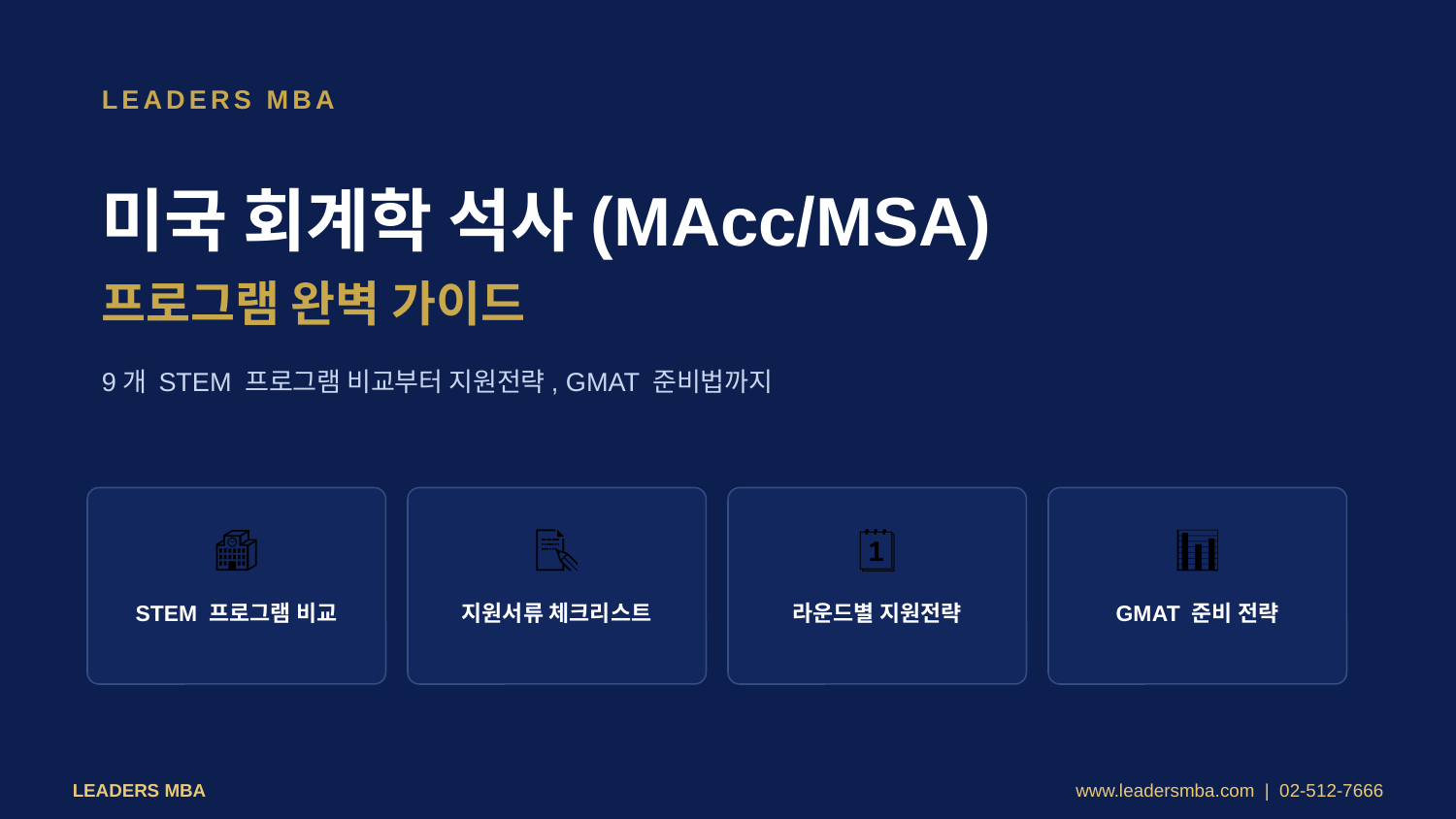

LEADERS MBA
미국 회계학 석사(MAcc/MSA)
프로그램 완벽 가이드
9개 STEM 프로그램 비교부터 지원전략, GMAT 준비법까지

🏫
📝
🗓️
📊
STEM 프로그램 비교
지원서류 체크리스트
라운드별 지원전략
GMAT 준비 전략
LEADERS MBA
www.leadersmba.com  |  02-512-7666